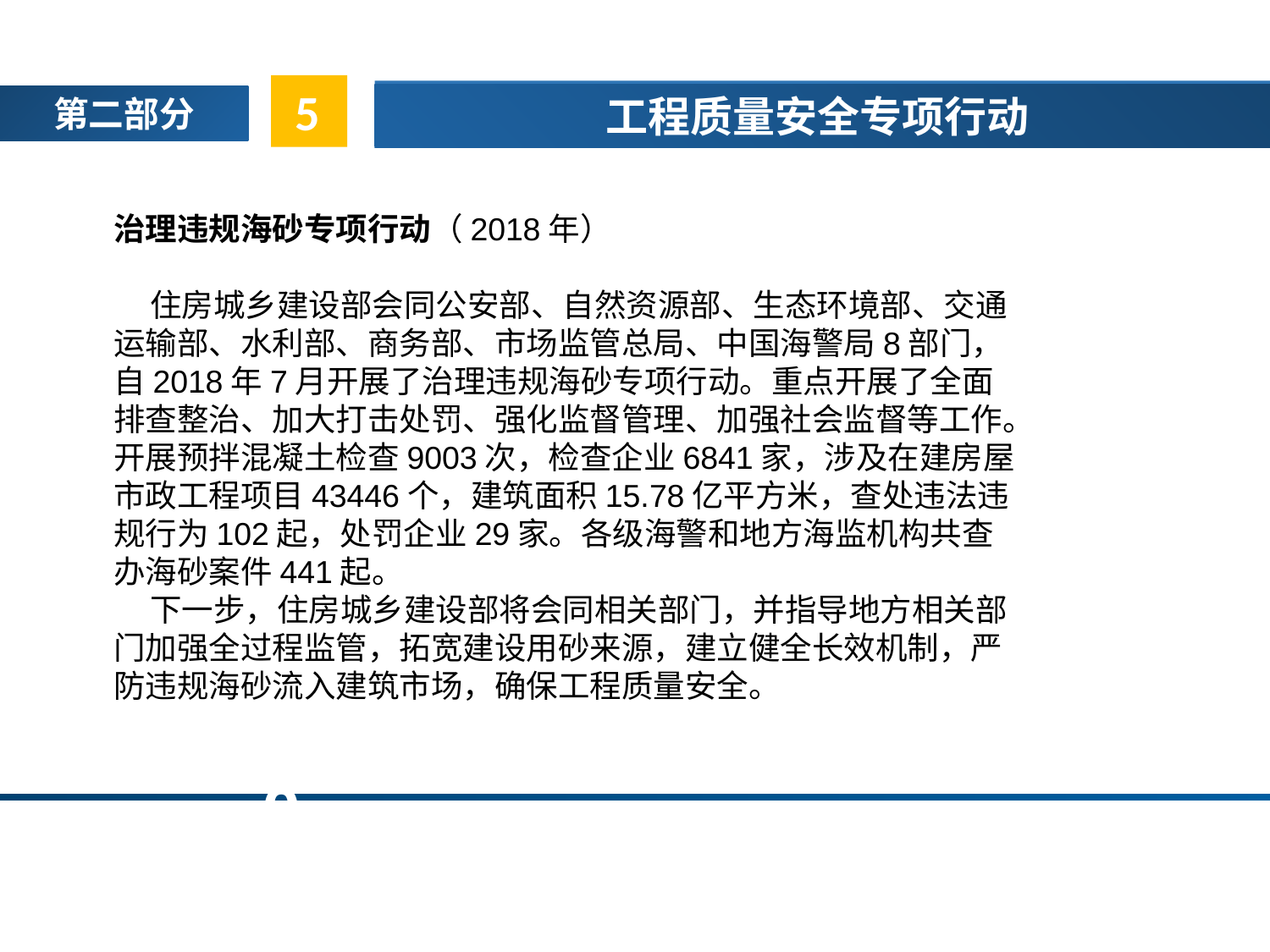

5

工程质量安全专项行动
第二部分
治理违规海砂专项行动（2018年）

    住房城乡建设部会同公安部、自然资源部、生态环境部、交通运输部、水利部、商务部、市场监管总局、中国海警局8部门，自2018年7月开展了治理违规海砂专项行动。重点开展了全面排查整治、加大打击处罚、强化监督管理、加强社会监督等工作。开展预拌混凝土检查9003次，检查企业6841家，涉及在建房屋市政工程项目43446个，建筑面积15.78亿平方米，查处违法违规行为102起，处罚企业29家。各级海警和地方海监机构共查办海砂案件441起。
    下一步，住房城乡建设部将会同相关部门，并指导地方相关部门加强全过程监管，拓宽建设用砂来源，建立健全长效机制，严防违规海砂流入建筑市场，确保工程质量安全。
02
0
05